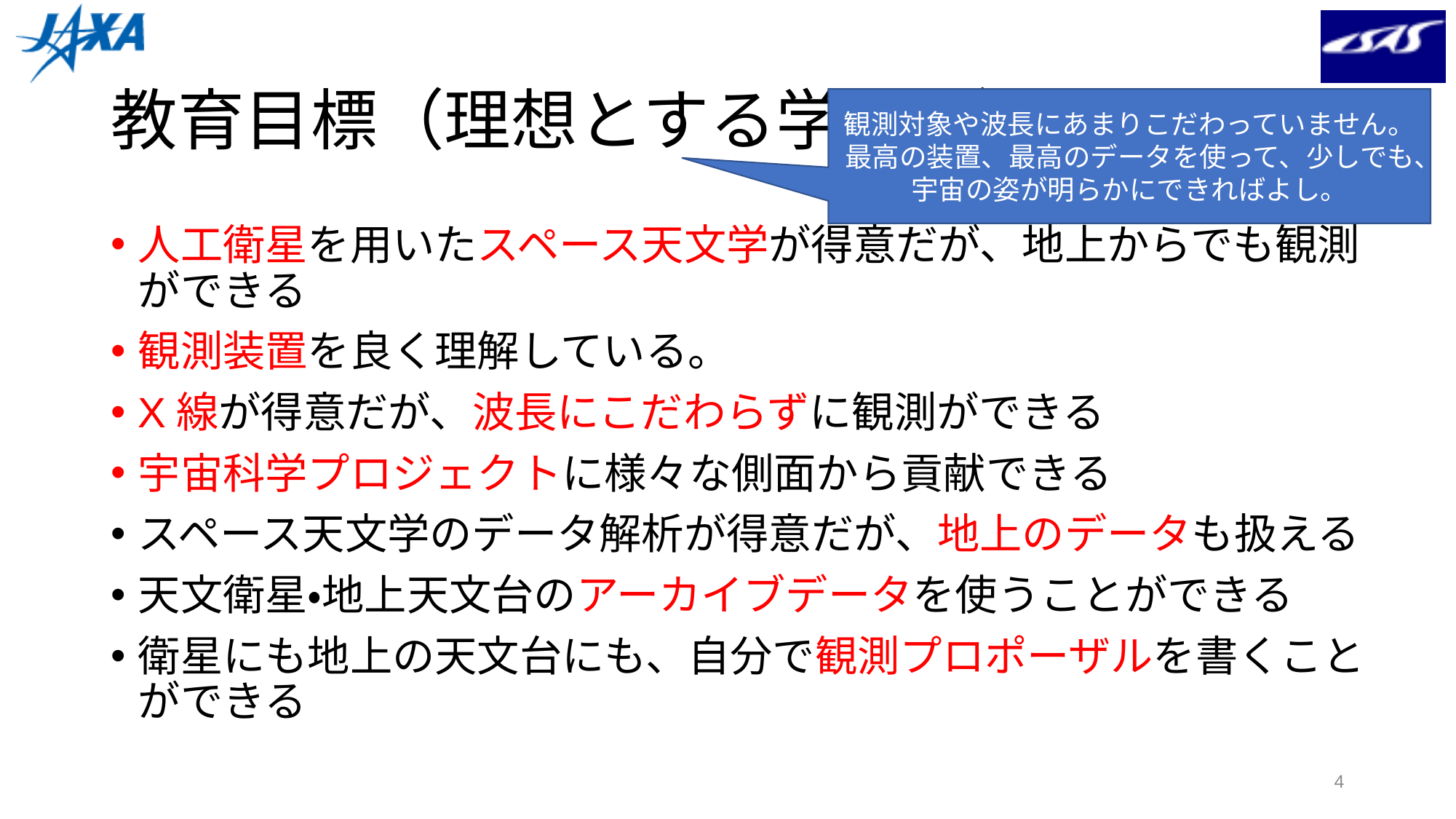

# 教育目標（理想とする学生像）
観測対象や波長にあまりこだわっていません。
最高の装置、最高のデータを使って、少しでも、宇宙の姿が明らかにできればよし。
人工衛星を用いたスペース天文学が得意だが、地上からでも観測ができる
観測装置を良く理解している。
X線が得意だが、波長にこだわらずに観測ができる
宇宙科学プロジェクトに様々な側面から貢献できる
スペース天文学のデータ解析が得意だが、地上のデータも扱える
天文衛星・地上天文台のアーカイブデータを使うことができる
衛星にも地上の天文台にも、自分で観測プロポーザルを書くことができる
4